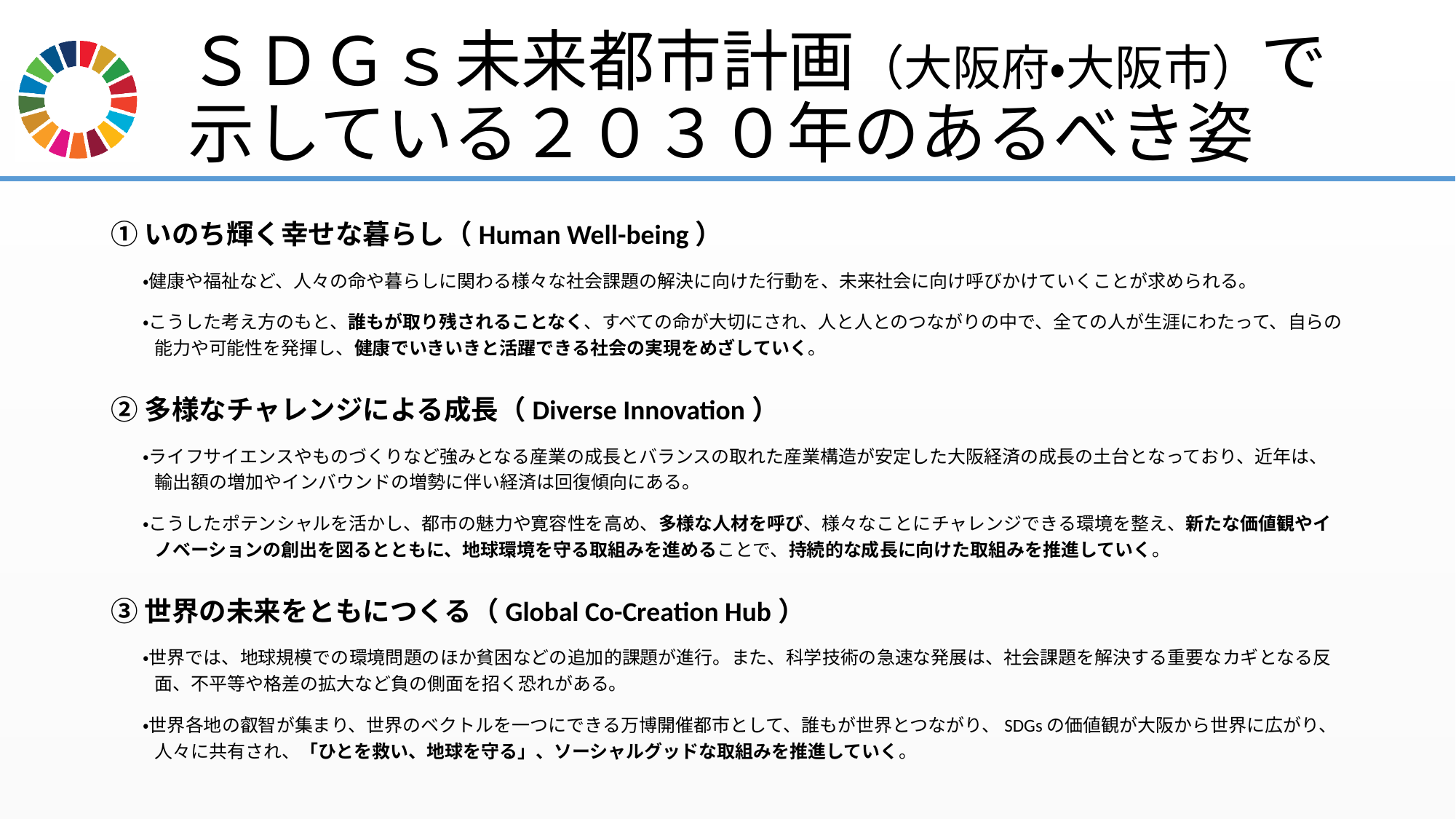

# ＳＤＧｓ未来都市計画（大阪府・大阪市）で示している２０３０年のあるべき姿
①いのち輝く幸せな暮らし（Human Well-being）
・健康や福祉など、人々の命や暮らしに関わる様々な社会課題の解決に向けた行動を、未来社会に向け呼びかけていくことが求められる。
・こうした考え方のもと、誰もが取り残されることなく、すべての命が大切にされ、人と人とのつながりの中で、全ての人が生涯にわたって、自らの能力や可能性を発揮し、健康でいきいきと活躍できる社会の実現をめざしていく。
②多様なチャレンジによる成長（Diverse Innovation）
・ライフサイエンスやものづくりなど強みとなる産業の成長とバランスの取れた産業構造が安定した大阪経済の成長の土台となっており、近年は、輸出額の増加やインバウンドの増勢に伴い経済は回復傾向にある。
・こうしたポテンシャルを活かし、都市の魅力や寛容性を高め、多様な人材を呼び、様々なことにチャレンジできる環境を整え、新たな価値観やイノベーションの創出を図るとともに、地球環境を守る取組みを進めることで、持続的な成長に向けた取組みを推進していく。
③世界の未来をともにつくる（Global Co-Creation Hub）
・世界では、地球規模での環境問題のほか貧困などの追加的課題が進行。また、科学技術の急速な発展は、社会課題を解決する重要なカギとなる反面、不平等や格差の拡大など負の側面を招く恐れがある。
・世界各地の叡智が集まり、世界のベクトルを一つにできる万博開催都市として、誰もが世界とつながり、SDGsの価値観が大阪から世界に広がり、人々に共有され、「ひとを救い、地球を守る」、ソーシャルグッドな取組みを推進していく。